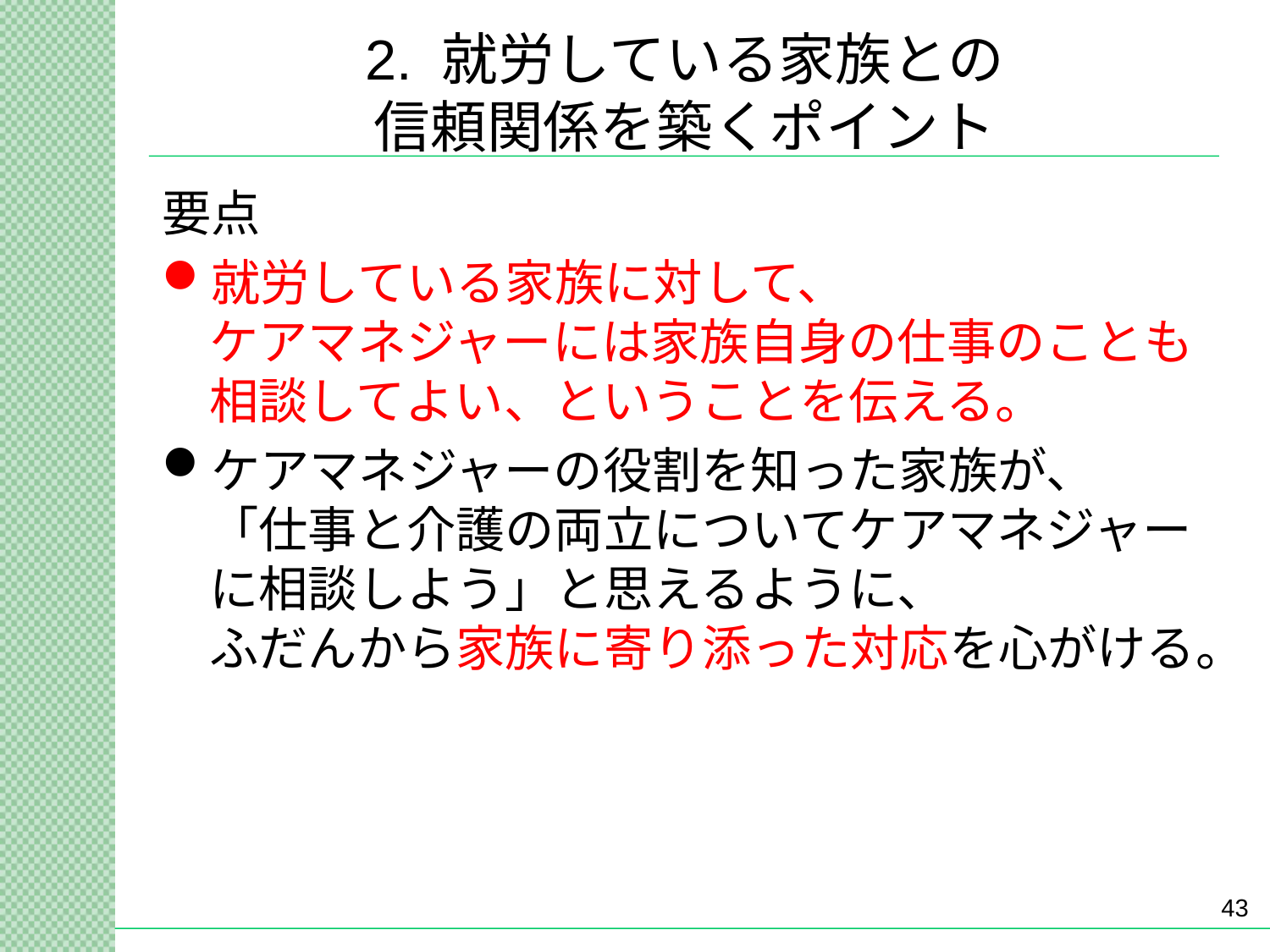

# 2. 就労している家族との 信頼関係を築くポイント
要点
就労している家族に対して、
ケアマネジャーには家族自身の仕事のことも相談してよい、ということを伝える。
ケアマネジャーの役割を知った家族が、
「仕事と介護の両立についてケアマネジャーに相談しよう」と思えるように、
ふだんから家族に寄り添った対応を心がける。
43